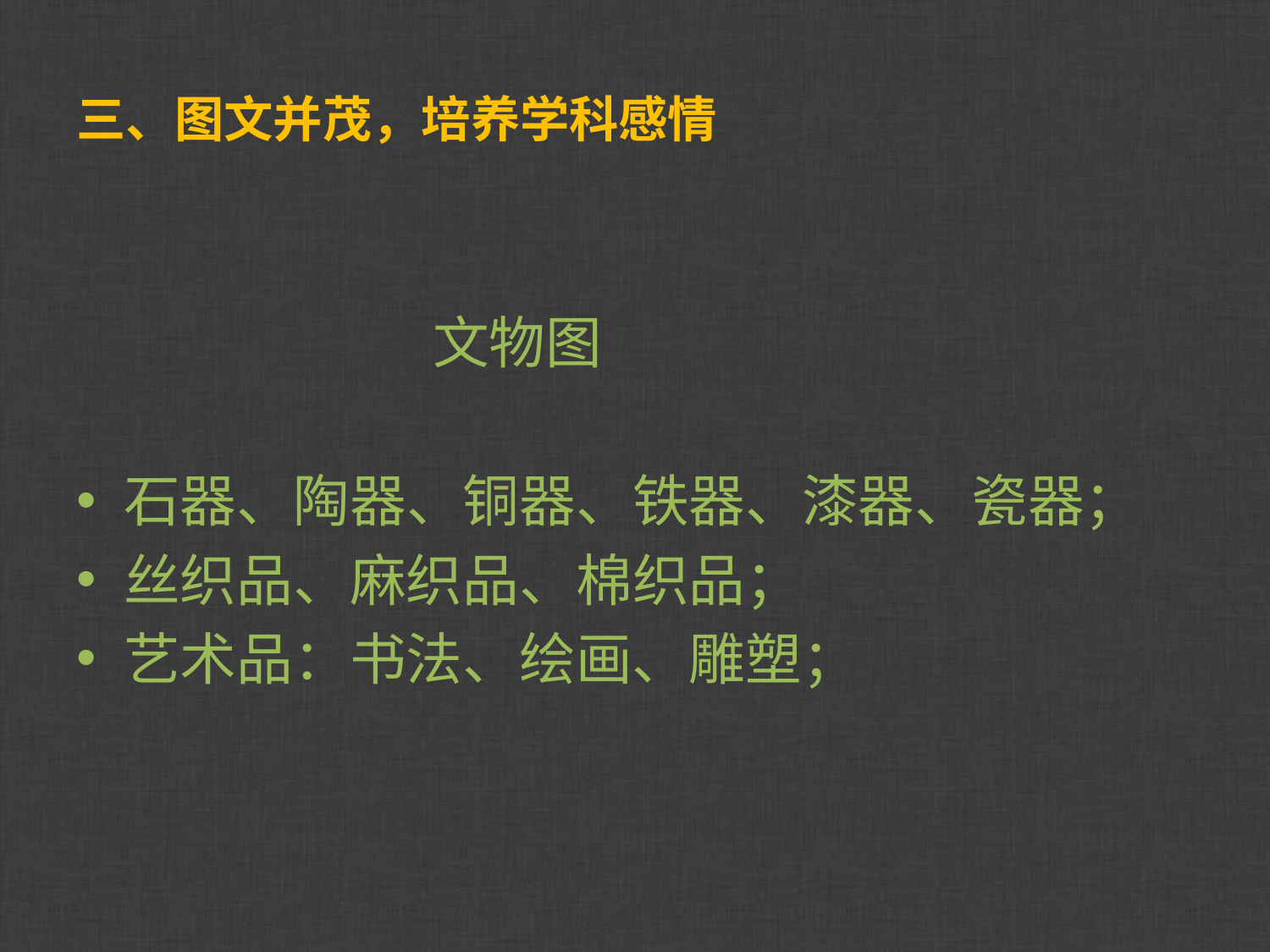

# 三、图文并茂，培养学科感情

                           文物图

石器、陶器、铜器、铁器、漆器、瓷器；
丝织品、麻织品、棉织品；
艺术品：书法、绘画、雕塑；